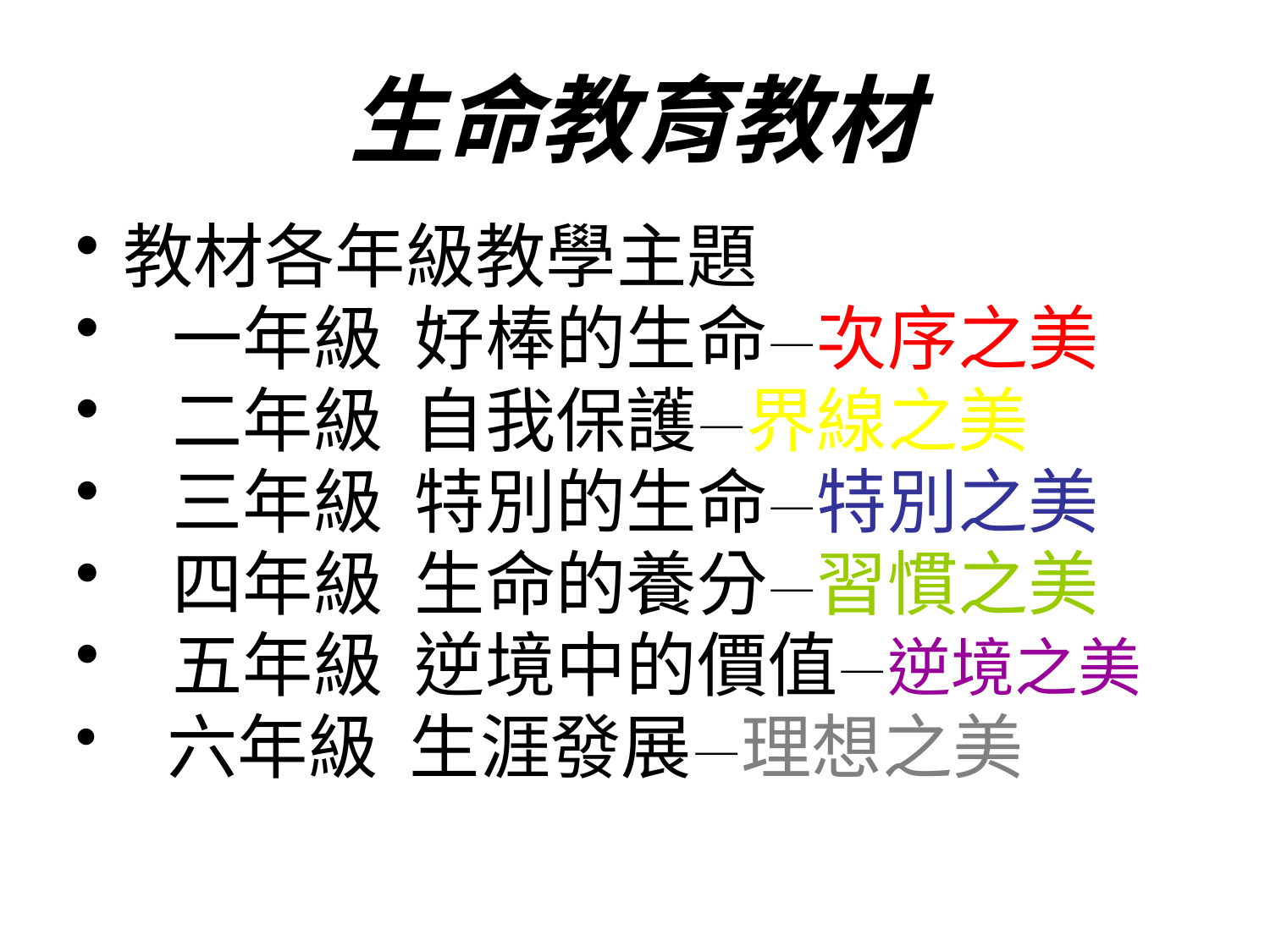

# 生命教育教材
教材各年級教學主題
  一年級  好棒的生命—次序之美
  二年級  自我保護—界線之美
  三年級  特別的生命—特別之美
  四年級  生命的養分—習慣之美
  五年級  逆境中的價值—逆境之美
  六年級  生涯發展—理想之美